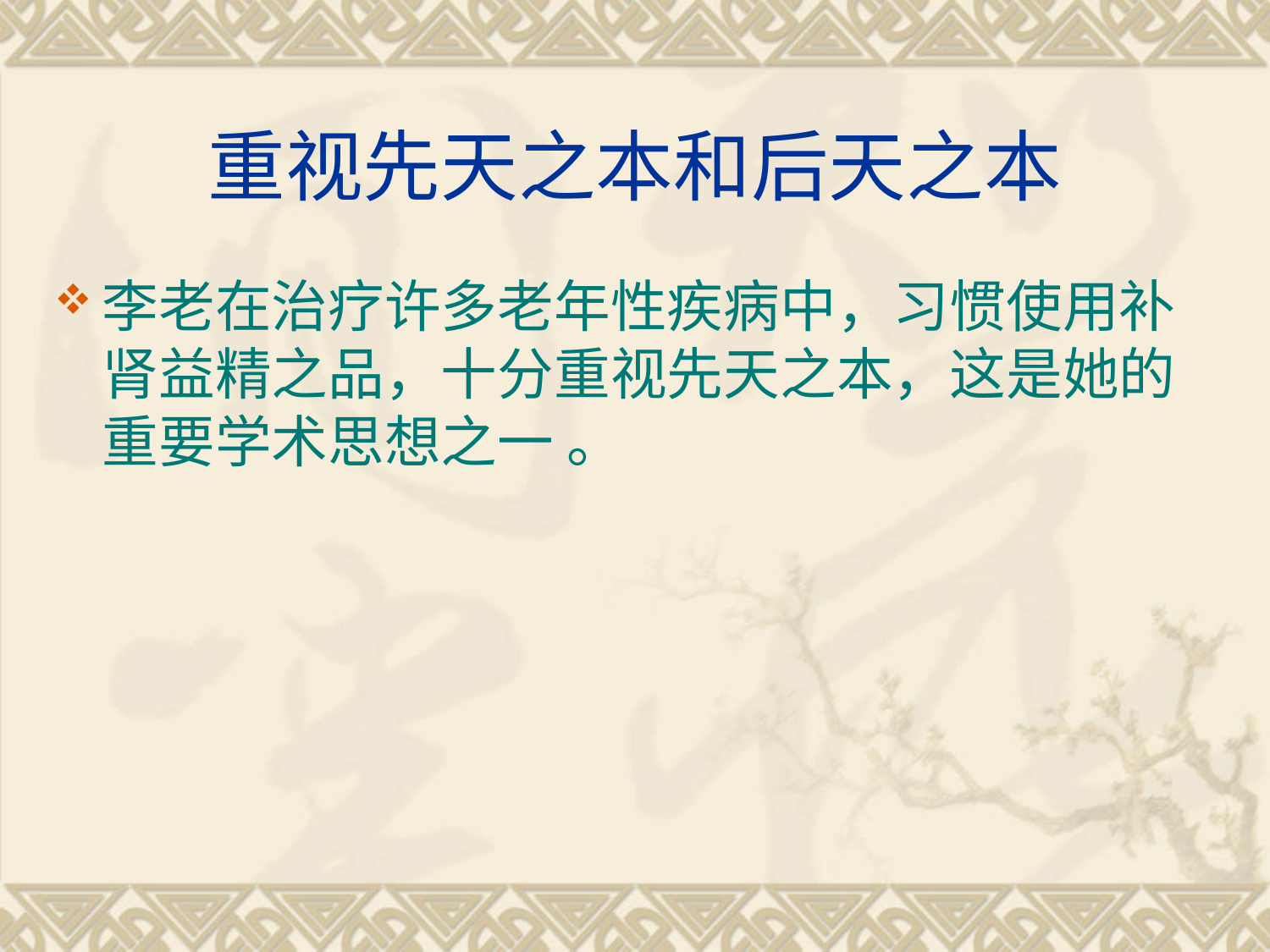

# 重视先天之本和后天之本
李老在治疗许多老年性疾病中，习惯使用补肾益精之品，十分重视先天之本，这是她的重要学术思想之一 。